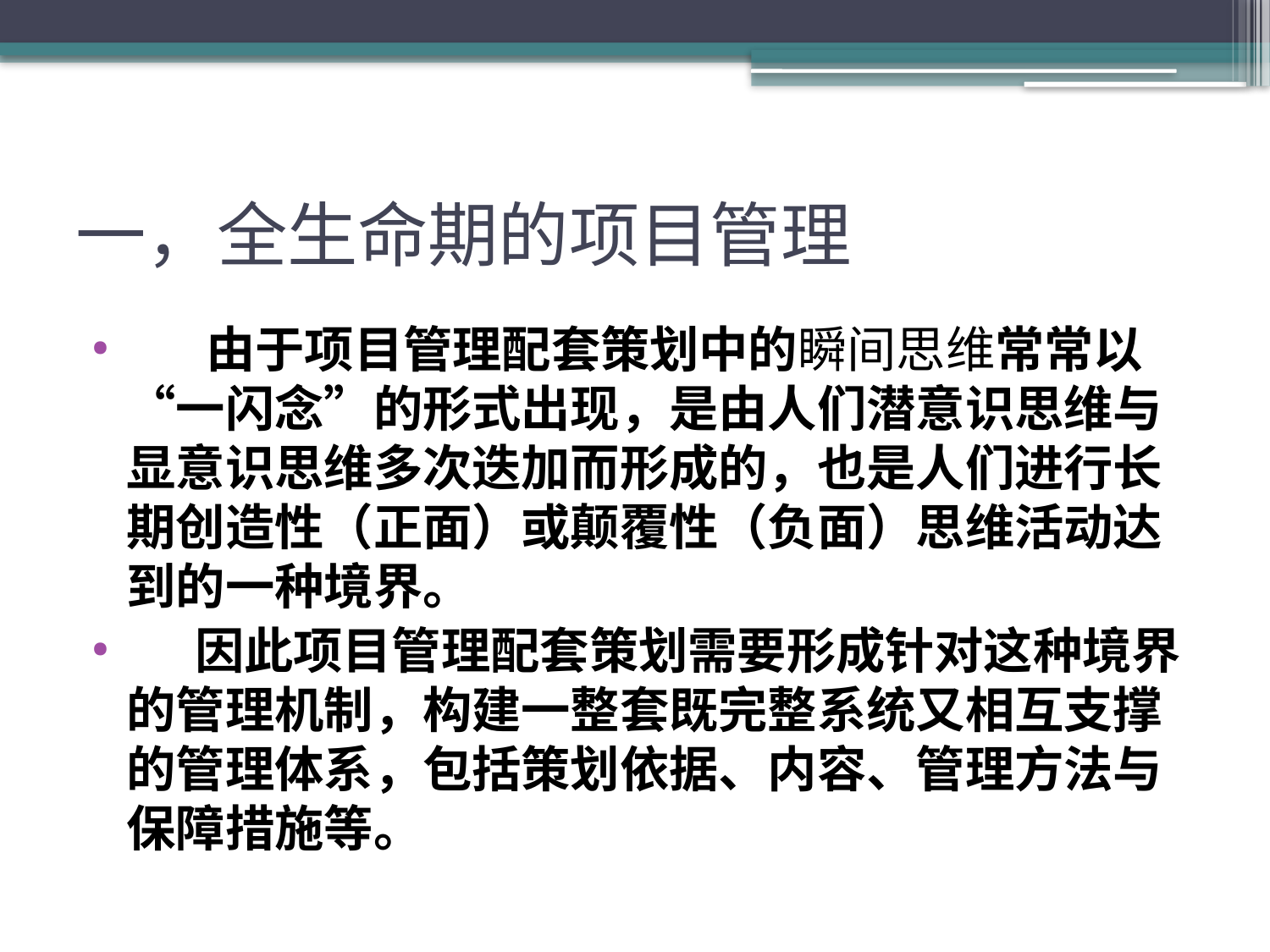

# 一，全生命期的项目管理
      由于项目管理配套策划中的瞬间思维常常以“一闪念”的形式出现，是由人们潜意识思维与显意识思维多次迭加而形成的，也是人们进行长期创造性（正面）或颠覆性（负面）思维活动达到的一种境界。
     因此项目管理配套策划需要形成针对这种境界的管理机制，构建一整套既完整系统又相互支撑的管理体系，包括策划依据、内容、管理方法与保障措施等。